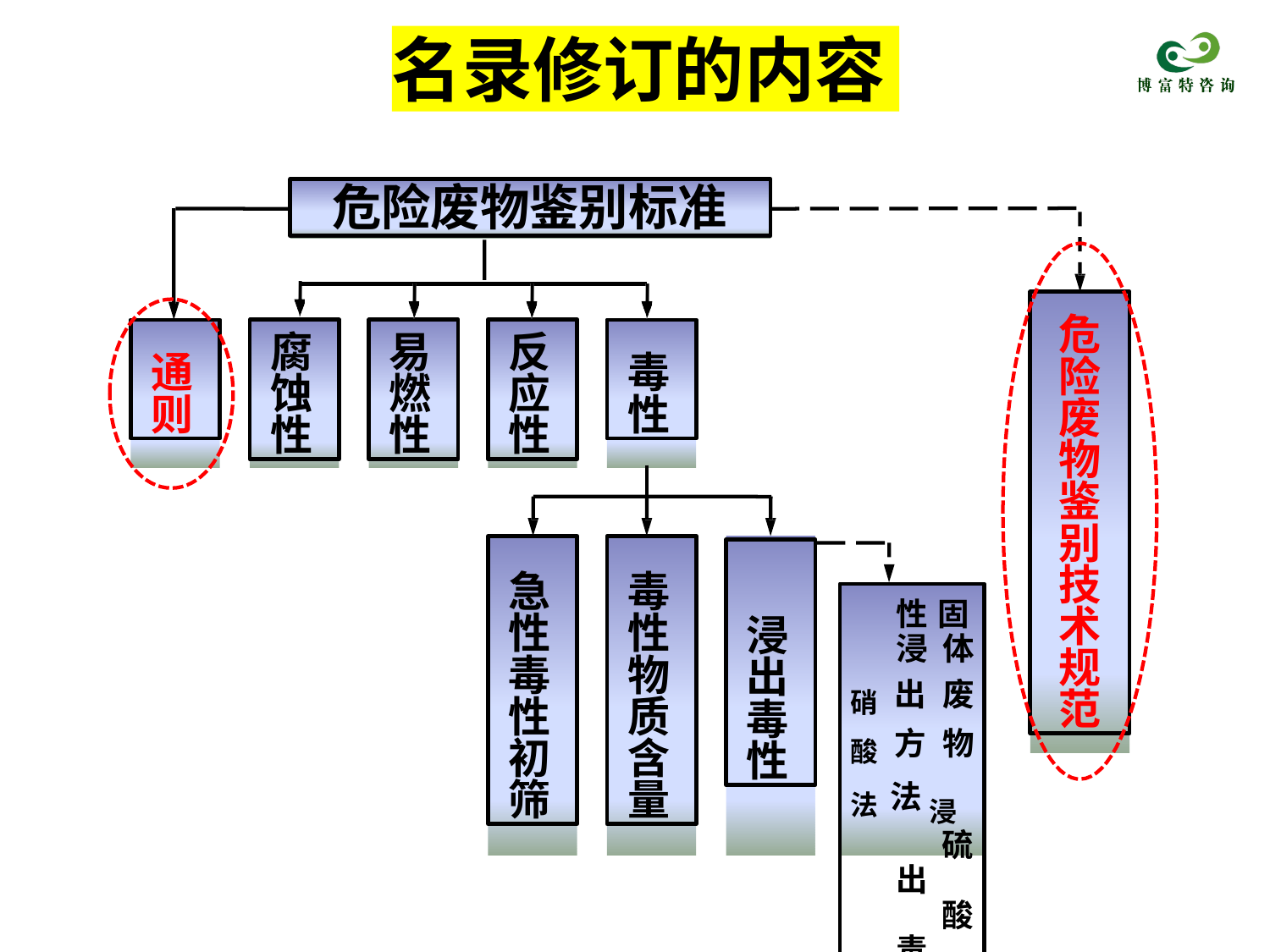

# 名录修订的内容

危险废物鉴别标准

危 险 废 物 鉴 别 技 术 规 范

通 则

腐 蚀 性

易 燃 性

反 应 性

毒 性

急 性 毒 性 初 筛

毒 性 物 质 含 量

浸 出 毒 性

性 固
浸 体 硝 出 废 酸 方 物 法  法 浸
硫 出
酸 毒